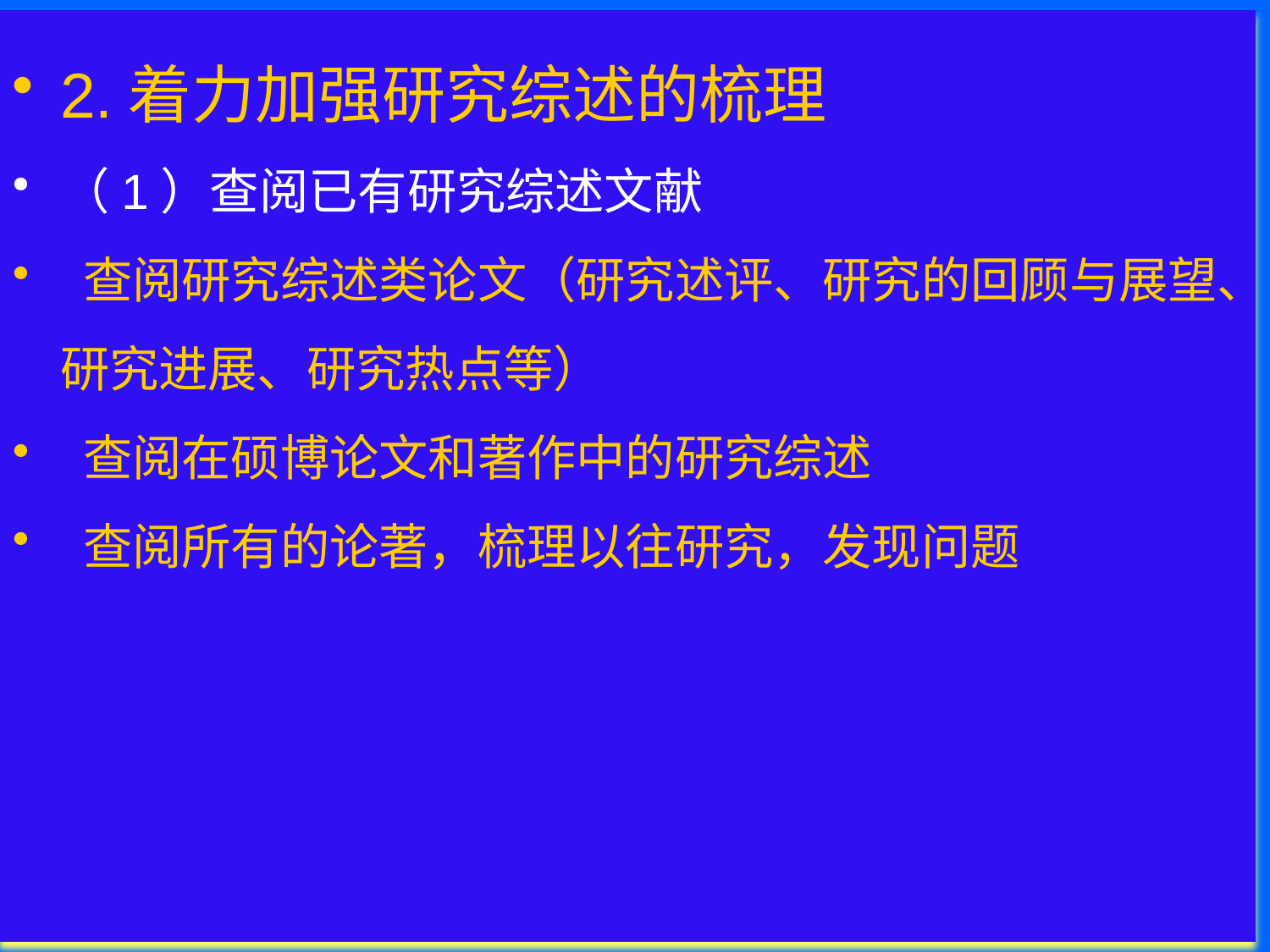

#
2.着力加强研究综述的梳理
（1）查阅已有研究综述文献
 查阅研究综述类论文（研究述评、研究的回顾与展望、研究进展、研究热点等）
 查阅在硕博论文和著作中的研究综述
 查阅所有的论著，梳理以往研究，发现问题